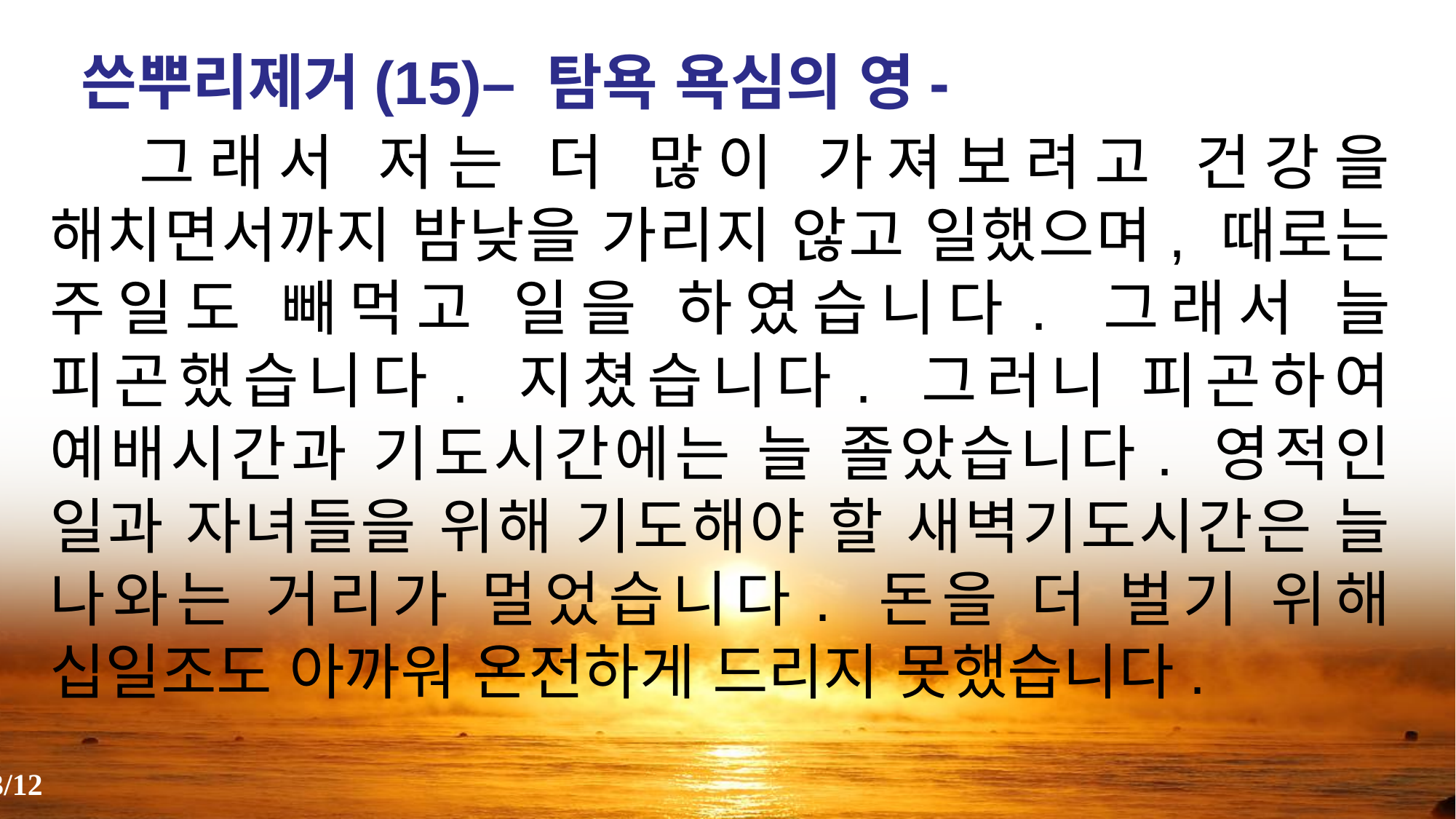

쓴뿌리제거(15)– 탐욕 욕심의 영-
  그래서 저는 더 많이 가져보려고 건강을 해치면서까지 밤낮을 가리지 않고 일했으며, 때로는 주일도 빼먹고 일을 하였습니다. 그래서 늘 피곤했습니다. 지쳤습니다. 그러니 피곤하여 예배시간과 기도시간에는 늘 졸았습니다. 영적인 일과 자녀들을 위해 기도해야 할 새벽기도시간은 늘 나와는 거리가 멀었습니다. 돈을 더 벌기 위해 십일조도 아까워 온전하게 드리지 못했습니다.